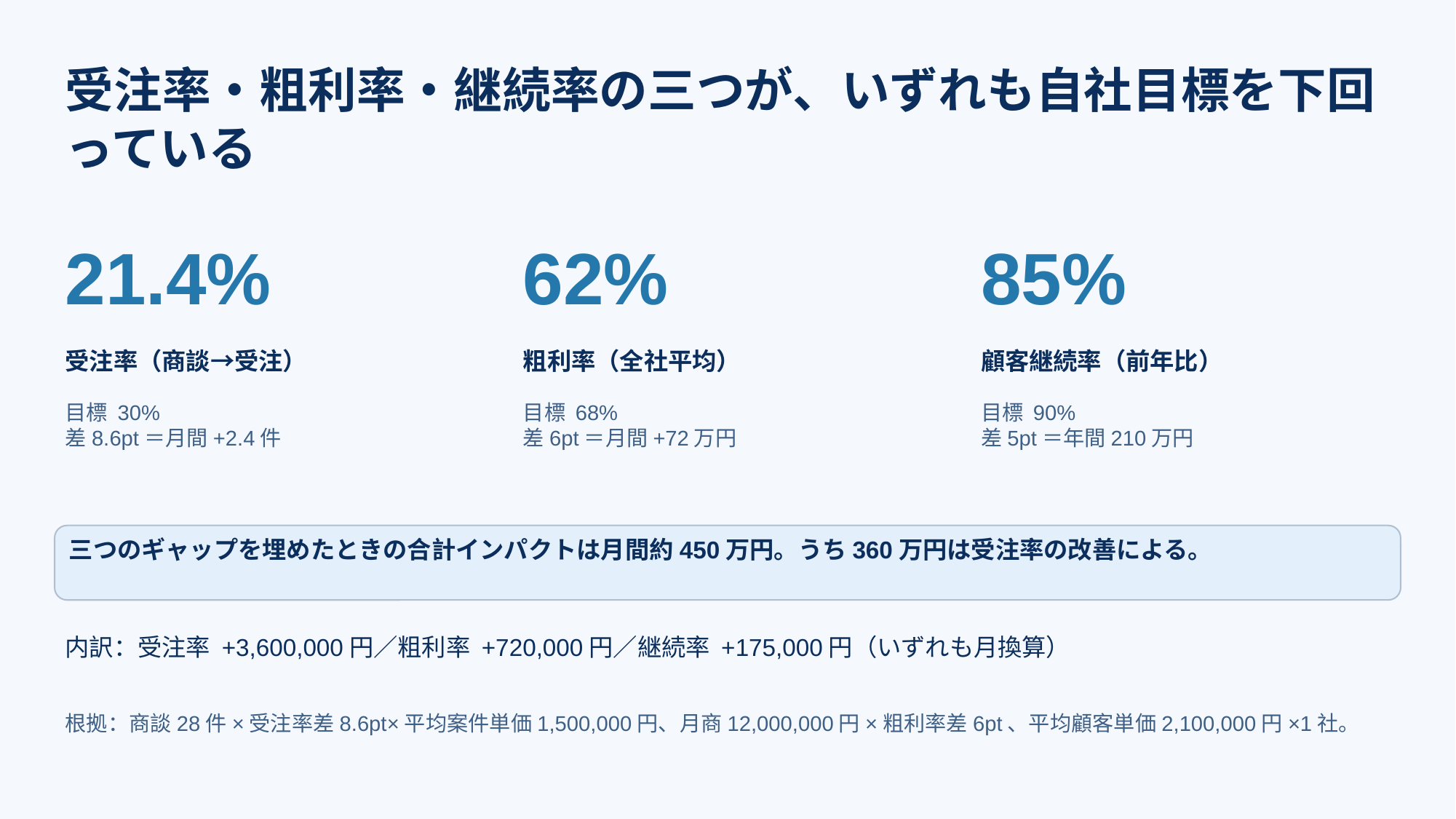

受注率・粗利率・継続率の三つが、いずれも自社目標を下回っている
21.4%
62%
85%
受注率（商談→受注）
粗利率（全社平均）
顧客継続率（前年比）
目標 30%
差8.6pt＝月間+2.4件
目標 68%
差6pt＝月間+72万円
目標 90%
差5pt＝年間210万円
三つのギャップを埋めたときの合計インパクトは月間約450万円。うち360万円は受注率の改善による。
内訳：受注率 +3,600,000円／粗利率 +720,000円／継続率 +175,000円（いずれも月換算）
根拠：商談28件×受注率差8.6pt×平均案件単価1,500,000円、月商12,000,000円×粗利率差6pt、平均顧客単価2,100,000円×1社。